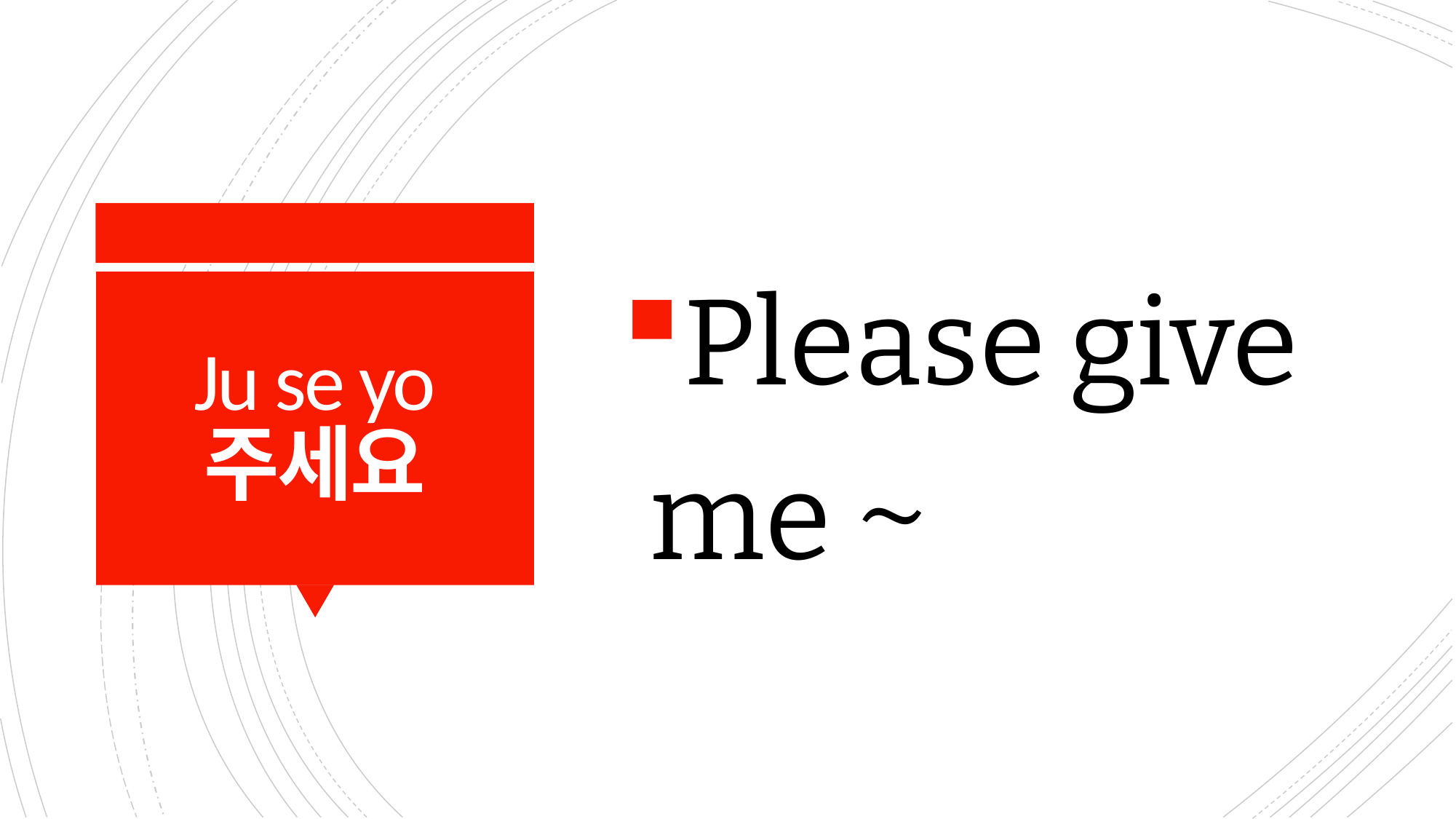

Please give me ~
# Ju se yo 주세요